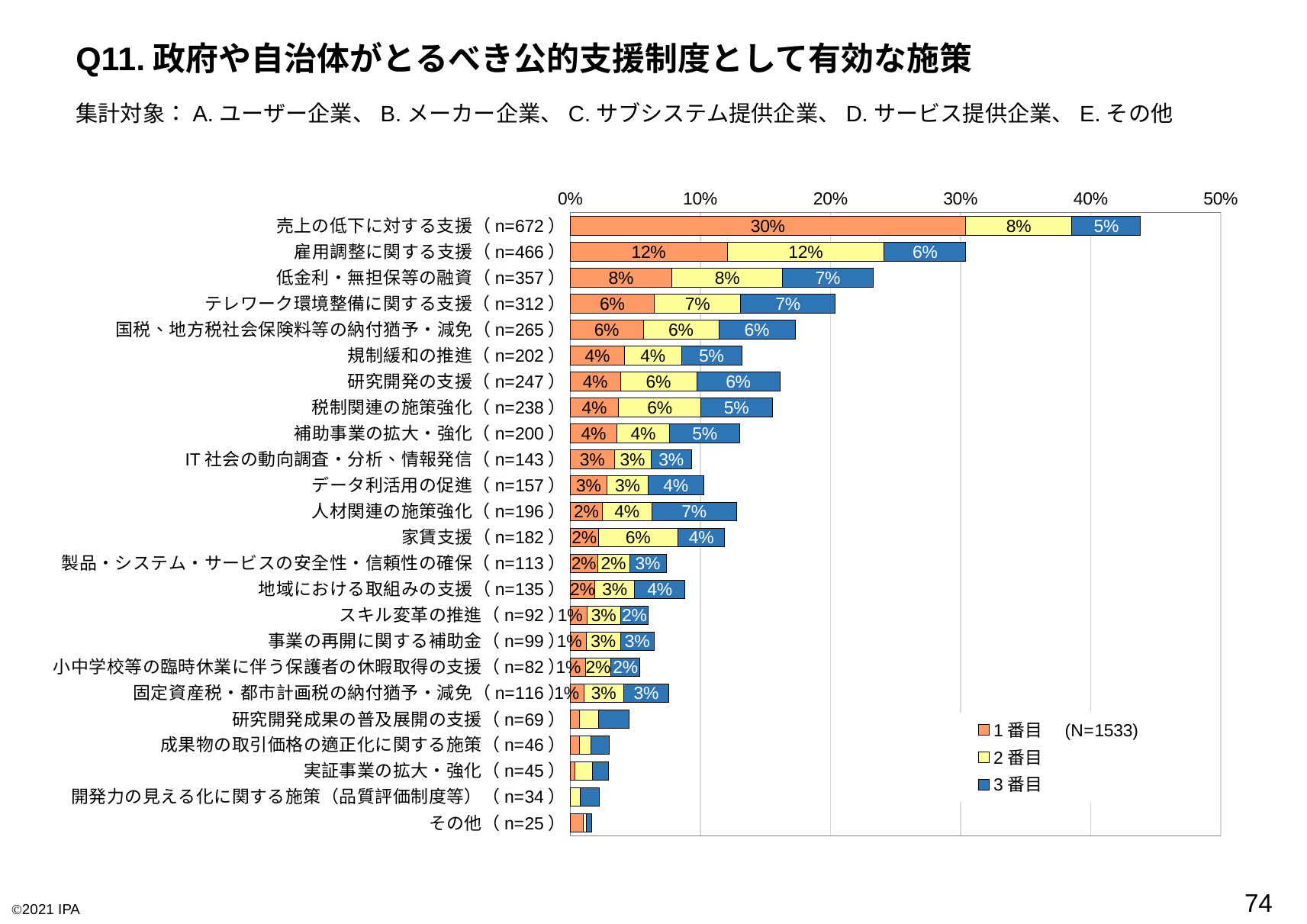

Q11.政府や自治体がとるべき公的支援制度として有効な施策
集計対象：A.ユーザー企業、B.メーカー企業、C.サブシステム提供企業、D.サービス提供企業、E.その他

### Chart

| Category | 1番目　(N=1533) | 2番目 | 3番目 |
|---|---|---|---|
| 売上の低下に対する支援（n=672） | 0.3039791258969341 | 0.08153946510110893 | 0.05283757338551859 |
| 雇用調整に関する支援（n=466） | 0.12067840834964122 | 0.12067840834964122 | 0.06262230919765166 |
| 低金利・無担保等の融資（n=357） | 0.07827788649706457 | 0.08480104370515329 | 0.06979778212654925 |
| テレワーク環境整備に関する支援（n=312） | 0.06457925636007827 | 0.06653620352250489 | 0.07240704500978473 |
| 国税、地方税社会保険料等の納付猶予・減免（n=265） | 0.056099151989562945 | 0.05805609915198956 | 0.05870841487279843 |
| 規制緩和の推進（n=202） | 0.04174820613176777 | 0.04370515329419439 | 0.046314416177429873 |
| 研究開発の支援（n=247） | 0.038486627527723416 | 0.05870841487279843 | 0.0639269406392694 |
| 税制関連の施策強化（n=238） | 0.03718199608610567 | 0.06327462491846053 | 0.0547945205479452 |
| 補助事業の拡大・強化（n=200） | 0.03587736464448793 | 0.04044357469015003 | 0.05414220482713633 |
| IT社会の動向調査・分析、情報発信（n=143） | 0.033920417482061316 | 0.028049575994781473 | 0.03131115459882583 |
| データ利活用の促進（n=157） | 0.028049575994781473 | 0.0319634703196347 | 0.042400521852576645 |
| 人材関連の施策強化（n=196） | 0.024787997390737115 | 0.037834311806914545 | 0.06523157208088715 |
| 家賃支援（n=182） | 0.021526418786692758 | 0.06131767775603392 | 0.03587736464448793 |
| 製品・システム・サービスの安全性・信頼性の確保（n=113） | 0.020874103065883887 | 0.024787997390737115 | 0.028049575994781473 |
| 地域における取組みの支援（n=135） | 0.018917155903457272 | 0.03065883887801696 | 0.038486627527723416 |
| スキル変革の推進（n=92） | 0.01304631441617743 | 0.025440313111545987 | 0.021526418786692758 |
| 事業の再開に関する補助金（n=99） | 0.012393998695368558 | 0.02609262883235486 | 0.02609262883235486 |
| 小中学校等の臨時休業に伴う保護者の休暇取得の支援（n=82） | 0.011741682974559686 | 0.019569471624266144 | 0.02217873450750163 |
| 固定資産税・都市計画税の納付猶予・減免（n=116） | 0.010437051532941943 | 0.03065883887801696 | 0.03457273320287019 |
| 研究開発成果の普及展開の支援（n=69） | 0.007175472928897586 | 0.014350945857795172 | 0.023483365949119372 |
| 成果物の取引価格の適正化に関する施策（n=46） | 0.007175472928897586 | 0.008480104370515329 | 0.014350945857795172 |
| 実証事業の拡大・強化（n=45） | 0.0032615786040443573 | 0.0136986301369863 | 0.012393998695368558 |
| 開発力の見える化に関する施策（品質評価制度等）（n=34） | 0.0 | 0.007827788649706457 | 0.014350945857795172 |
| その他（n=25） | 0.009784735812133072 | 0.002609262883235486 | 0.003913894324853229 |